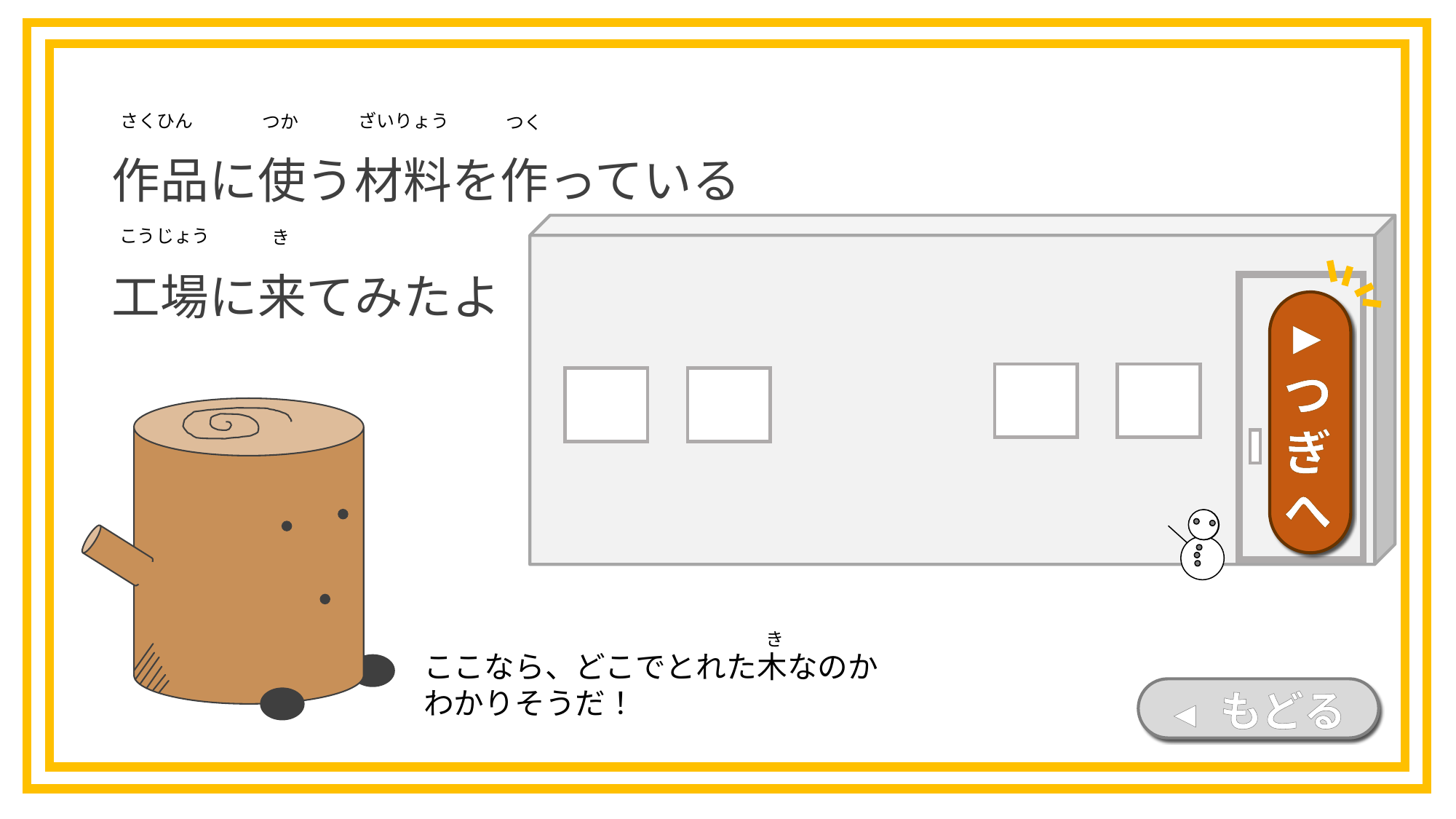

作品に使う材料を作っている
工場に来てみたよ
ざいりょう
さくひん
つか
つく

こうじょう
き

►つぎへ

き
ここなら、どこでとれた木なのか
わかりそうだ！
◄ もどる